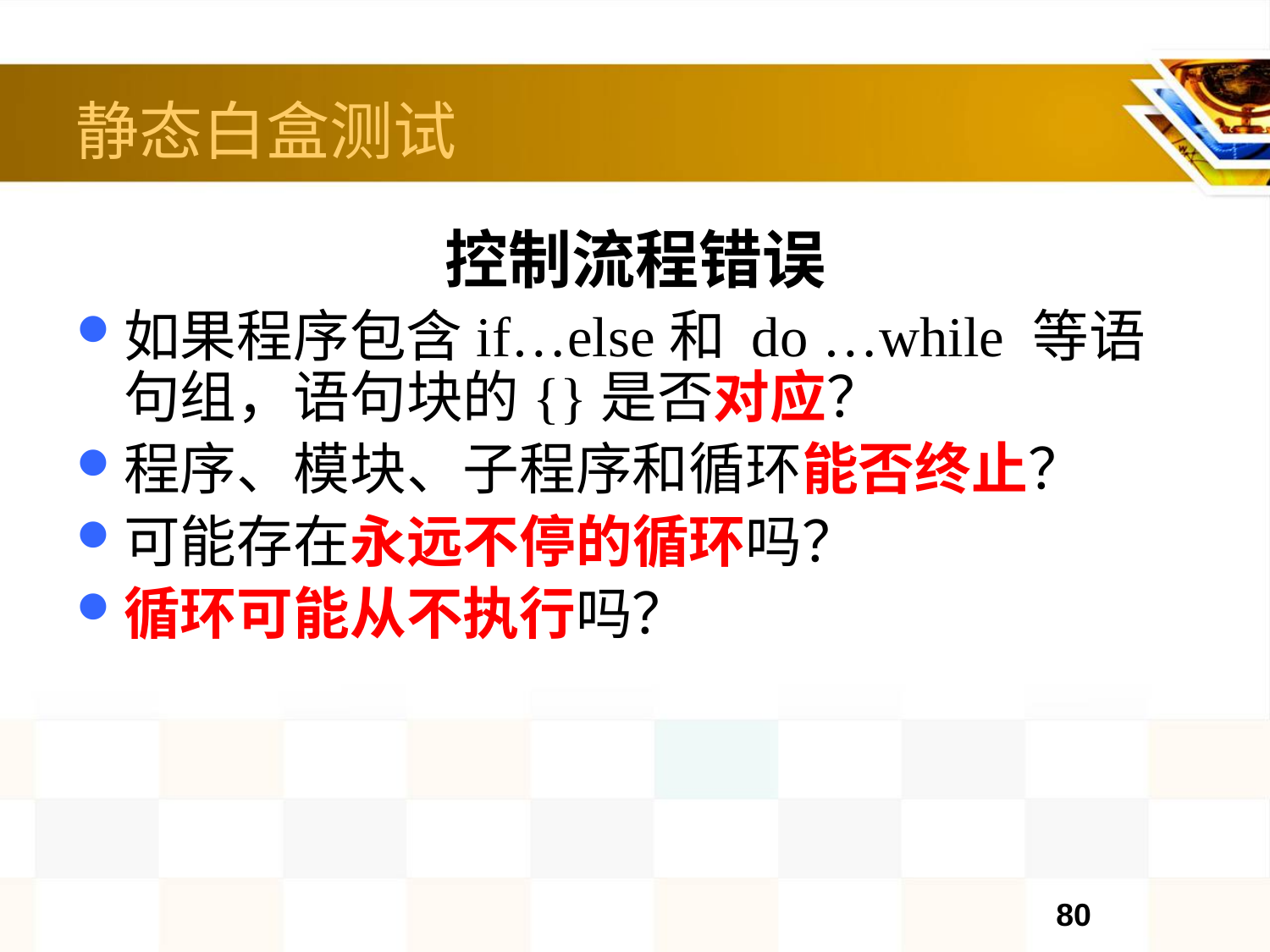

# 静态白盒测试
控制流程错误
如果程序包含if…else和 do …while 等语句组，语句块的{}是否对应？
程序、模块、子程序和循环能否终止？
可能存在永远不停的循环吗？
循环可能从不执行吗？